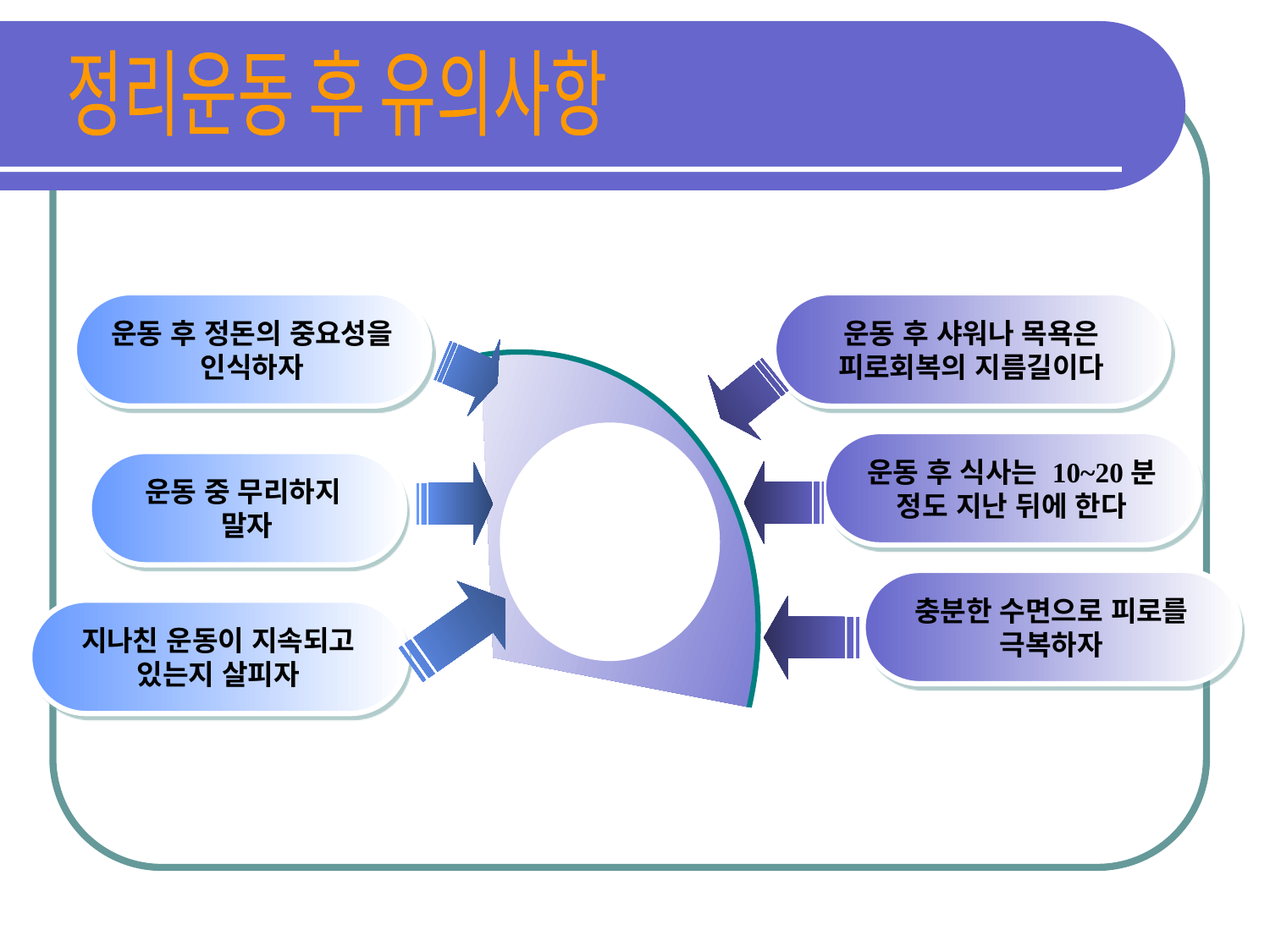

정리운동 후 유의사항
운동 후 정돈의 중요성을 인식하자

운동 중 무리하지
말자

지나친 운동이 지속되고 있는지 살피자
운동 후 샤워나 목욕은 피로회복의 지름길이다

운동 후 식사는 10~20분 정도 지난 뒤에 한다

충분한 수면으로 피로를 극복하자